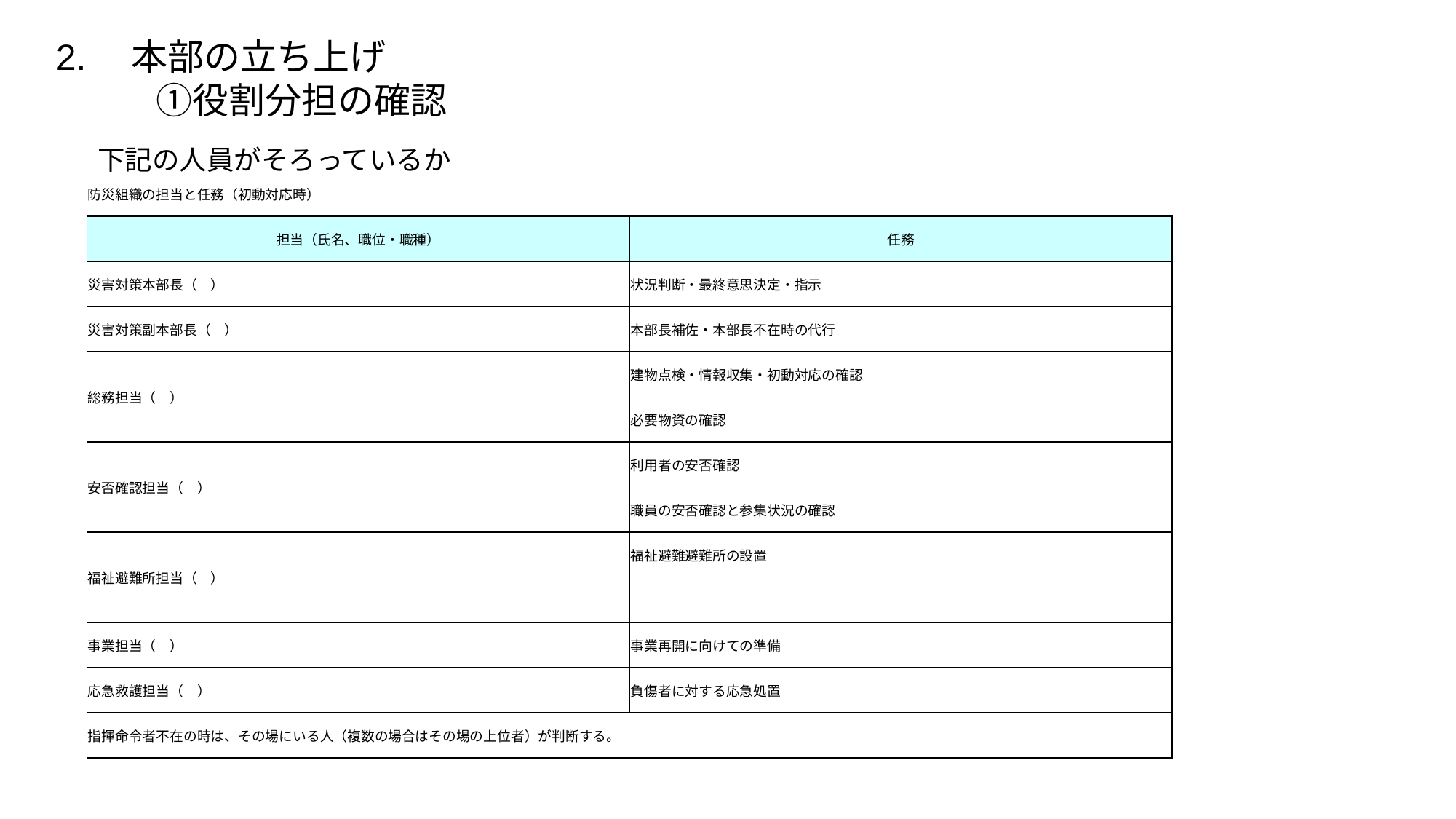

2.　本部の立ち上げ
　　　　①役割分担の確認
下記の人員がそろっているか
| 防災組織の担当と任務（初動対応時） |  |
| --- | --- |
| 担当（氏名、職位・職種） | 任務 |
| 災害対策本部長（　） | 状況判断・最終意思決定・指示 |
| 災害対策副本部長（　） | 本部長補佐・本部長不在時の代行 |
| 総務担当（　） | 建物点検・情報収集・初動対応の確認 |
|  | 必要物資の確認 |
| 安否確認担当（　） | 利用者の安否確認 |
|  | 職員の安否確認と参集状況の確認 |
| 福祉避難所担当（　） | 福祉避難避難所の設置 |
|  |  |
| 事業担当（　） | 事業再開に向けての準備 |
| 応急救護担当（　） | 負傷者に対する応急処置 |
| 指揮命令者不在の時は、その場にいる人（複数の場合はその場の上位者）が判断する。 |  |